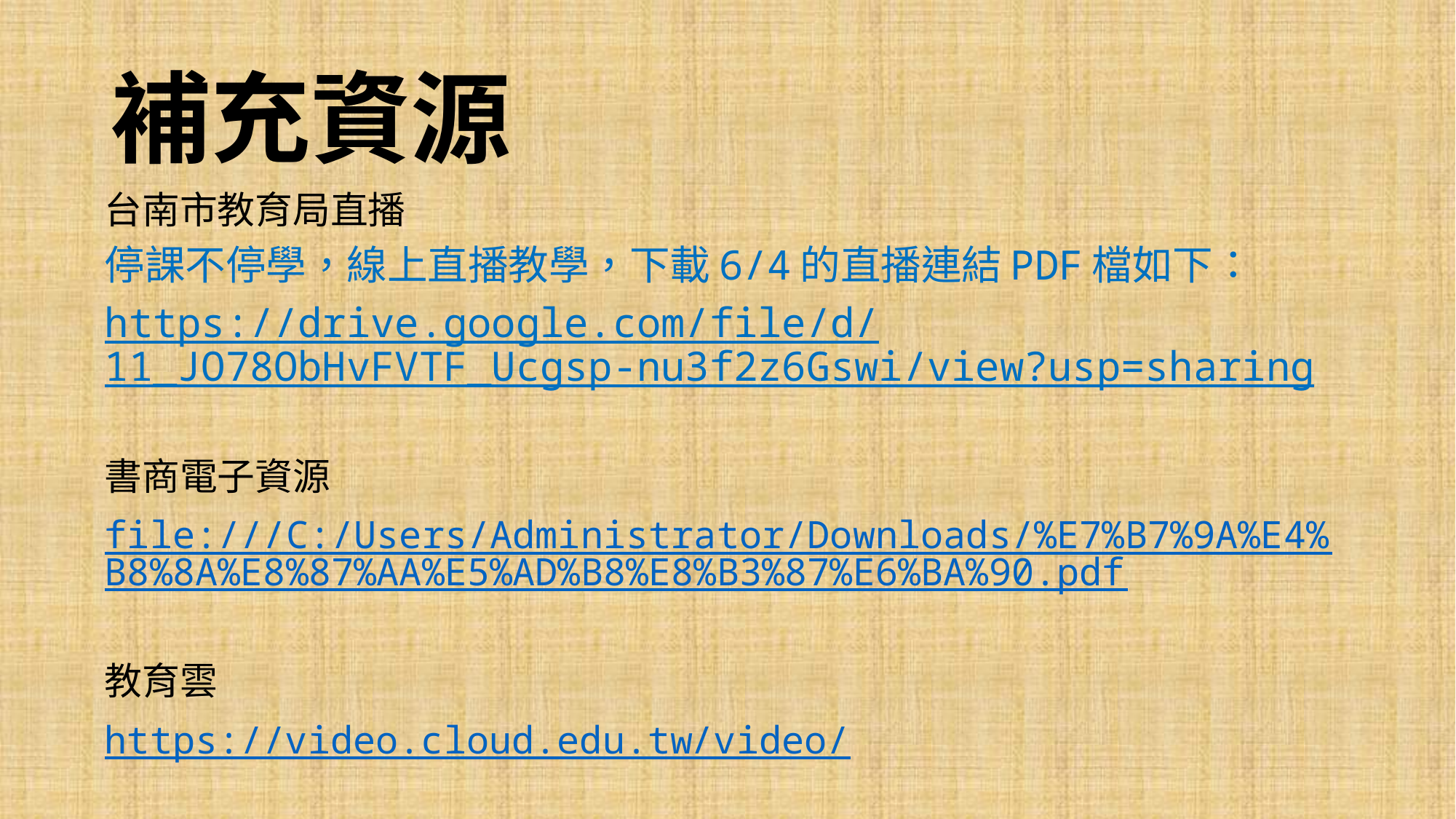

# 補充資源
台南市教育局直播
停課不停學，線上直播教學，下載6/4的直播連結PDF檔如下：
https://drive.google.com/file/d/11_JO78ObHvFVTF_Ucgsp-nu3f2z6Gswi/view?usp=sharing

書商電子資源
file:///C:/Users/Administrator/Downloads/%E7%B7%9A%E4%B8%8A%E8%87%AA%E5%AD%B8%E8%B3%87%E6%BA%90.pdf

教育雲
https://video.cloud.edu.tw/video/